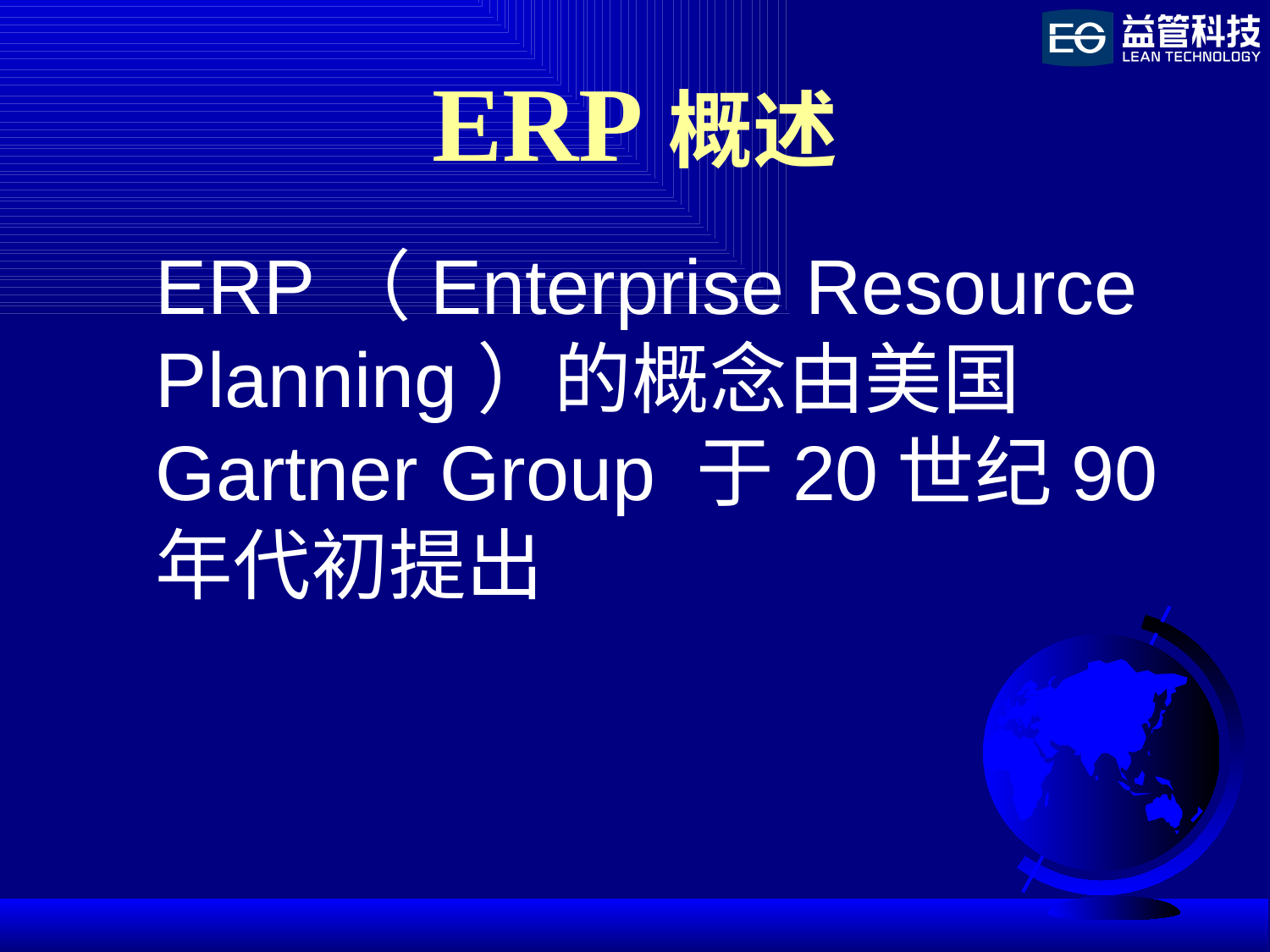

# ERP概述
ERP（Enterprise Resource Planning）的概念由美国Gartner Group 于20世纪90年代初提出